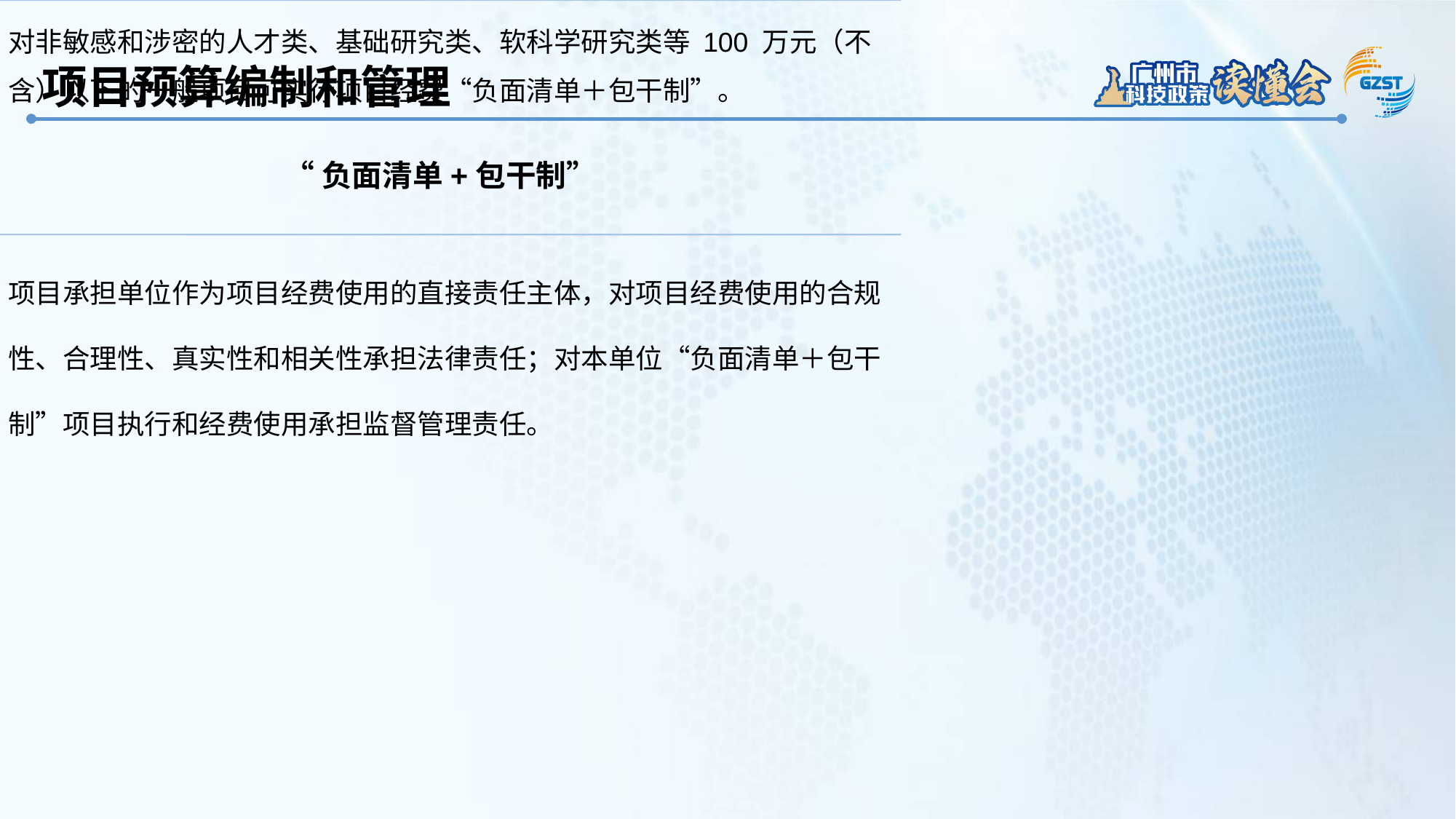

项目预算编制和管理
“负面清单+包干制”
对非敏感和涉密的人才类、基础研究类、软科学研究类等 100 万元（不含）以下的一般项目可实行项目经费“负面清单＋包干制”。
项目承担单位作为项目经费使用的直接责任主体，对项目经费使用的合规性、合理性、真实性和相关性承担法律责任；对本单位“负面清单＋包干制”项目执行和经费使用承担监督管理责任。